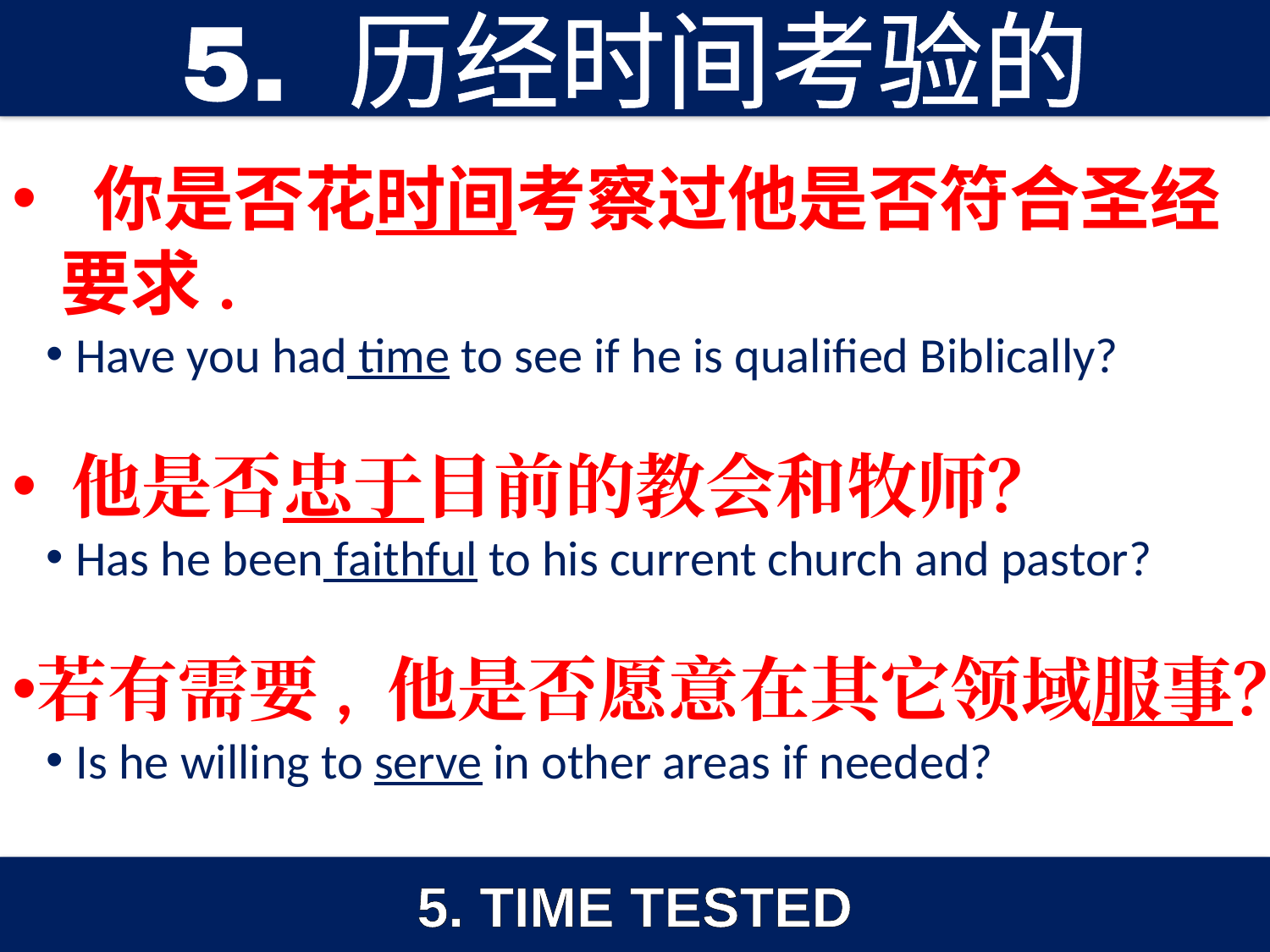

5. 历经时间考验的
 你是否花时间考察过他是否符合圣经要求.
Have you had time to see if he is qualified Biblically?

 他是否忠于目前的教会和牧师？
Has he been faithful to his current church and pastor?

若有需要, 他是否愿意在其它领域服事？
Is he willing to serve in other areas if needed?
5. TIME TESTED